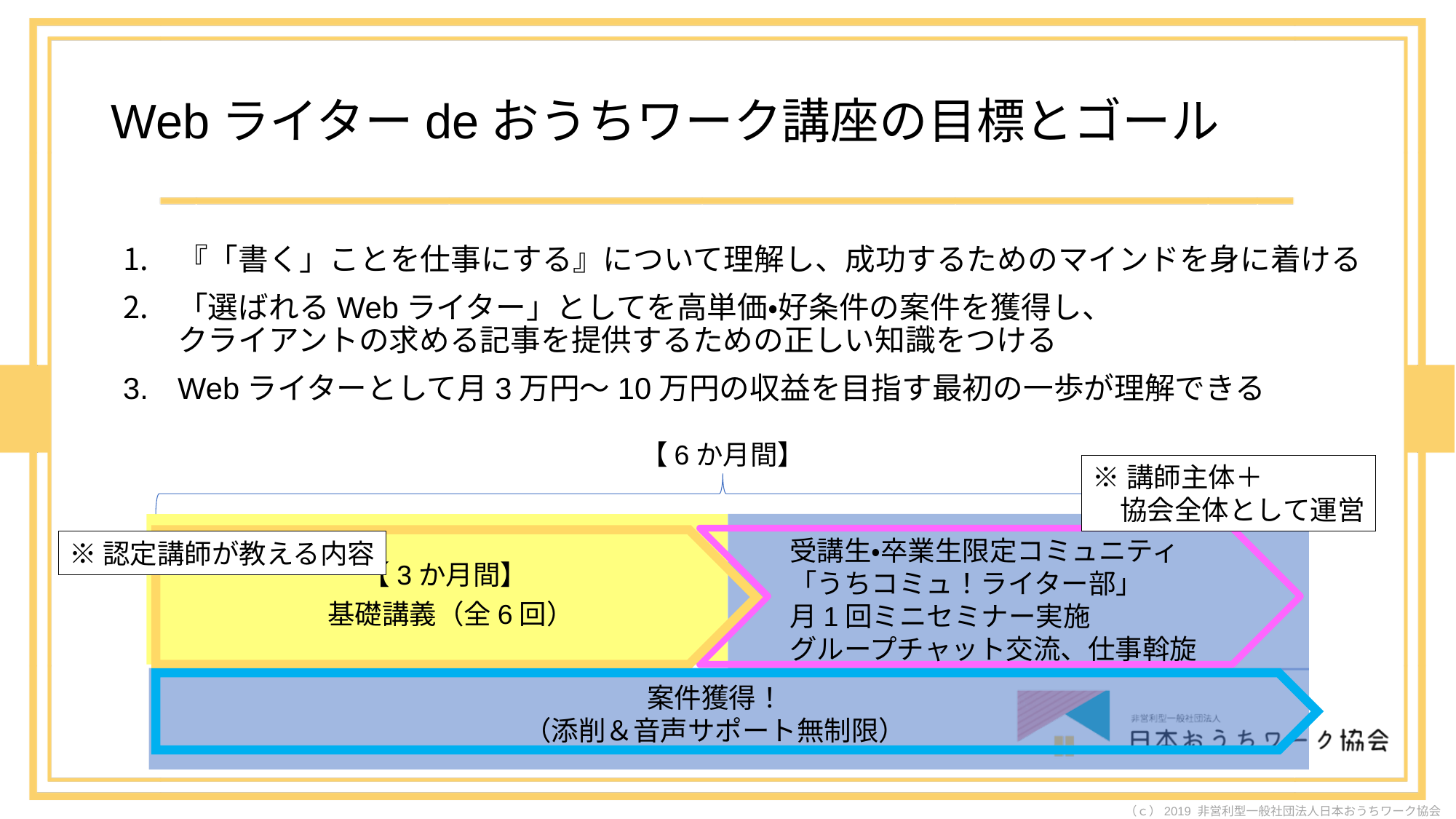

# Webライターdeおうちワーク講座の目標とゴール
『「書く」ことを仕事にする』について理解し、成功するためのマインドを身に着ける
「選ばれるWebライター」としてを高単価・好条件の案件を獲得し、
クライアントの求める記事を提供するための正しい知識をつける
Webライターとして月3万円～10万円の収益を目指す最初の一歩が理解できる

【6か月間】
※講師主体＋
　協会全体として運営

受講生・卒業生限定コミュニティ
「うちコミュ！ライター部」
月1回ミニセミナー実施
グループチャット交流、仕事斡旋

※認定講師が教える内容
【3か月間】
基礎講義（全6回）

案件獲得！
（添削＆音声サポート無制限）